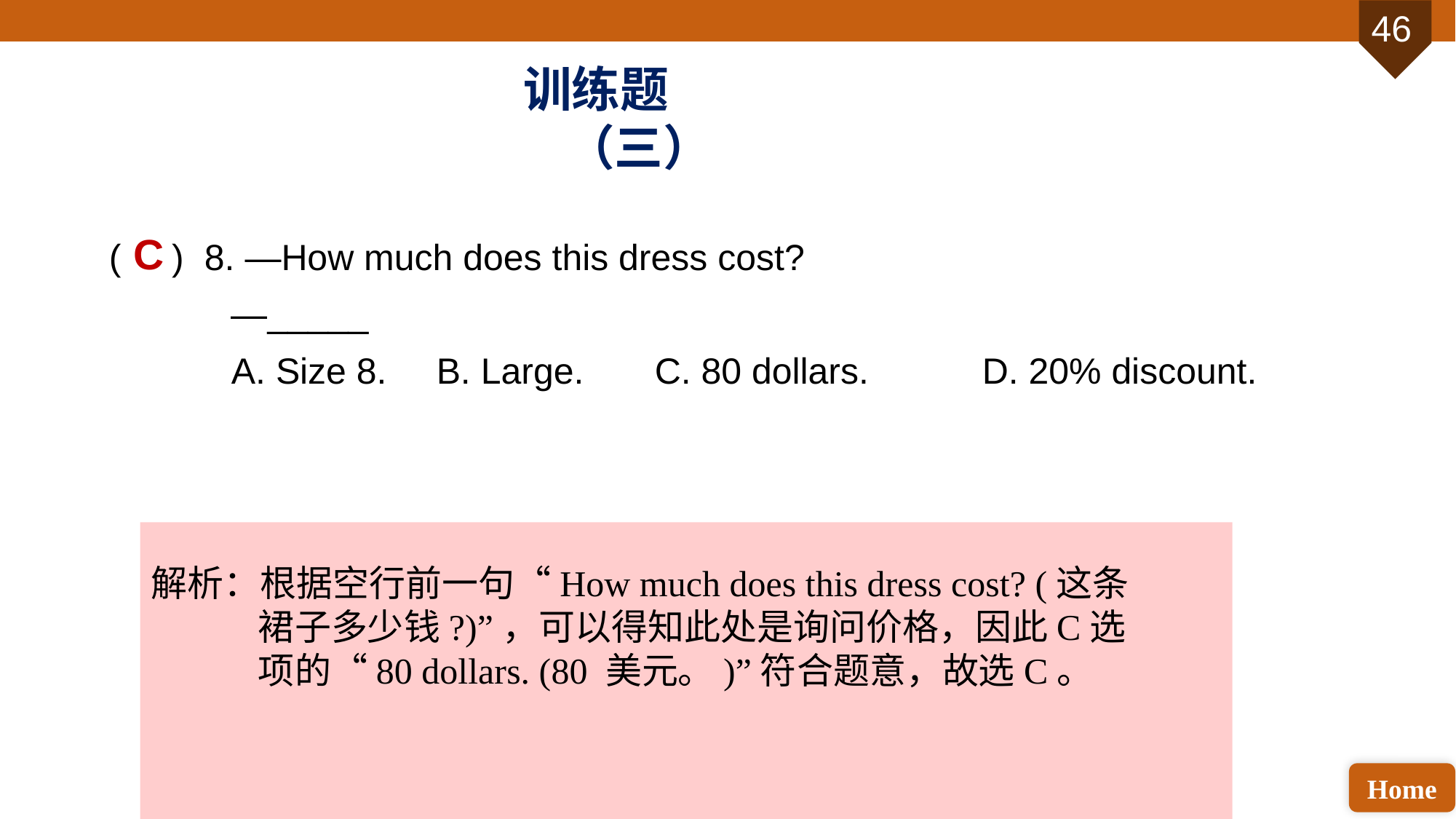

训练题（三）
(     )  8. —How much does this dress cost?
            —_____
            A. Size 8. 	B. Large. 	C. 80 dollars. 	D. 20% discount.
C

解析：根据空行前一句“How much does this dress cost? (这条裙子多少钱?)”，可以得知此处是询问价格，因此C选项的“80 dollars. (80 美元。)”符合题意，故选C。